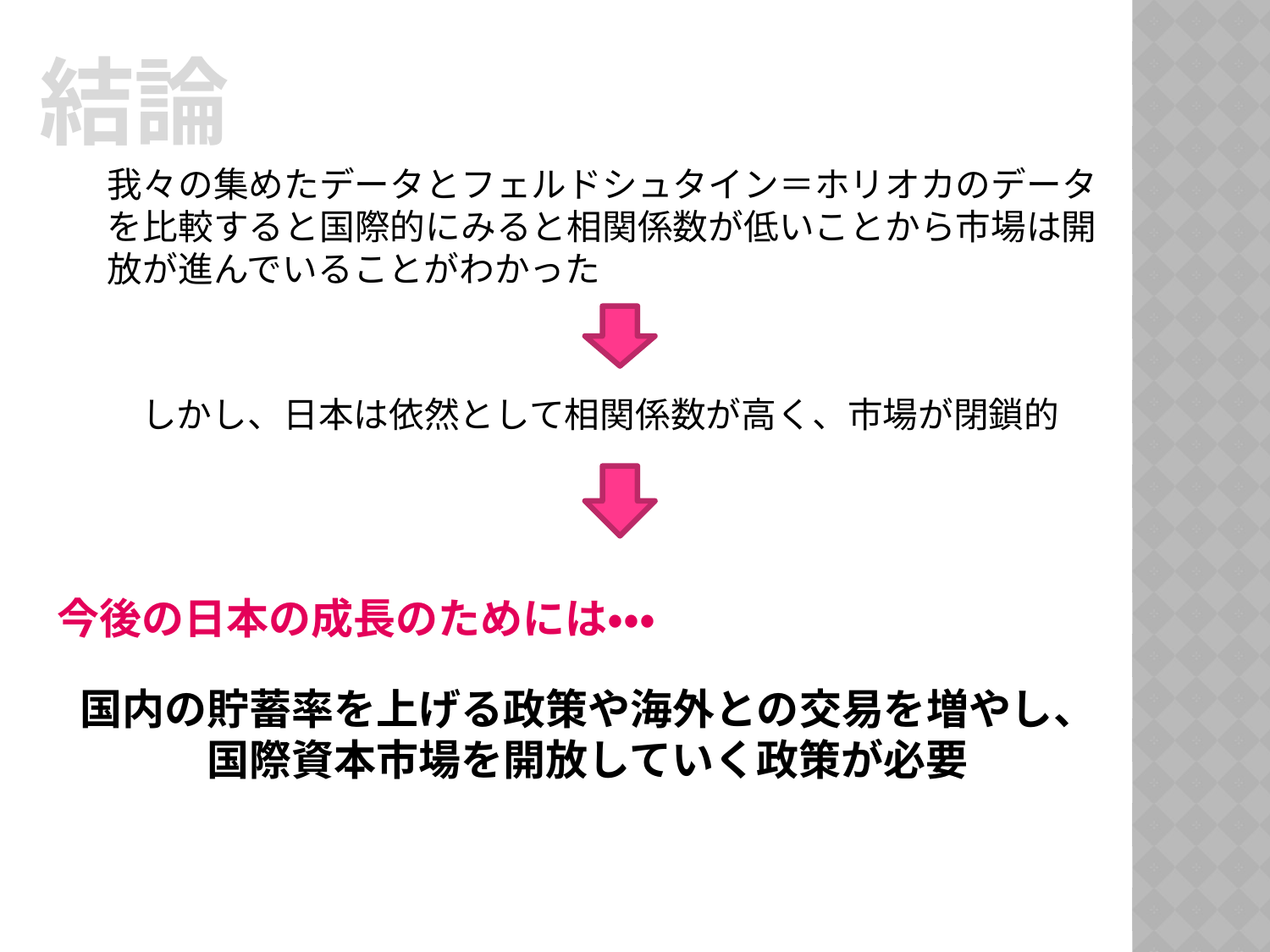

結論

我々の集めたデータとフェルドシュタイン＝ホリオカのデータを比較すると国際的にみると相関係数が低いことから市場は開放が進んでいることがわかった

しかし、日本は依然として相関係数が高く、市場が閉鎖的

今後の日本の成長のためには・・・
国内の貯蓄率を上げる政策や海外との交易を増やし、
国際資本市場を開放していく政策が必要